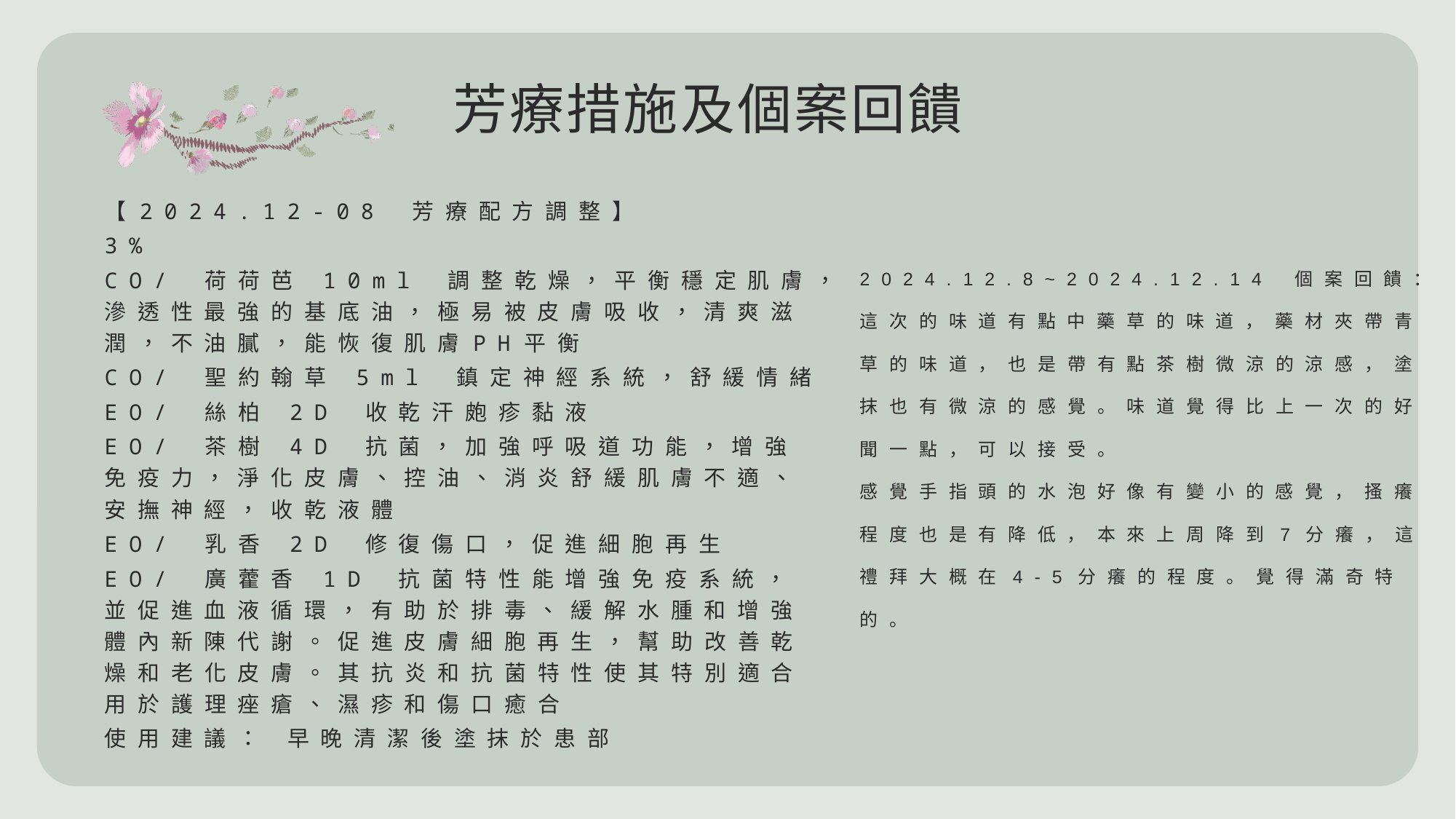

# 芳療措施及個案回饋
【2024.12-08 芳療配方調整】
3%
CO/ 荷荷芭 10ml 調整乾燥，平衡穩定肌膚，滲透性最強的基底油，極易被皮膚吸收，清爽滋潤，不油膩，能恢復肌膚PH平衡
CO/ 聖約翰草 5ml 鎮定神經系統，舒緩情緒
EO/ 絲柏 2D 收乾汗皰疹黏液
EO/ 茶樹 4D 抗菌，加強呼吸道功能，增強免疫力，淨化皮膚、控油、消炎舒緩肌膚不適、安撫神經，收乾液體
EO/ 乳香 2D 修復傷口，促進細胞再生
EO/ 廣藿香 1D 抗菌特性能增強免疫系統，並促進血液循環，有助於排毒、緩解水腫和增強體內新陳代謝。促進皮膚細胞再生，幫助改善乾燥和老化皮膚。其抗炎和抗菌特性使其特別適合用於護理痤瘡、濕疹和傷口癒合
使用建議： 早晚清潔後塗抹於患部

2024.12.8~2024.12.14 個案回饋：
這次的味道有點中藥草的味道，藥材夾帶青草的味道，也是帶有點茶樹微涼的涼感，塗抹也有微涼的感覺。味道覺得比上一次的好聞一點，可以接受。
感覺手指頭的水泡好像有變小的感覺，搔癢程度也是有降低，本來上周降到7分癢，這禮拜大概在4-5分癢的程度。覺得滿奇特的。